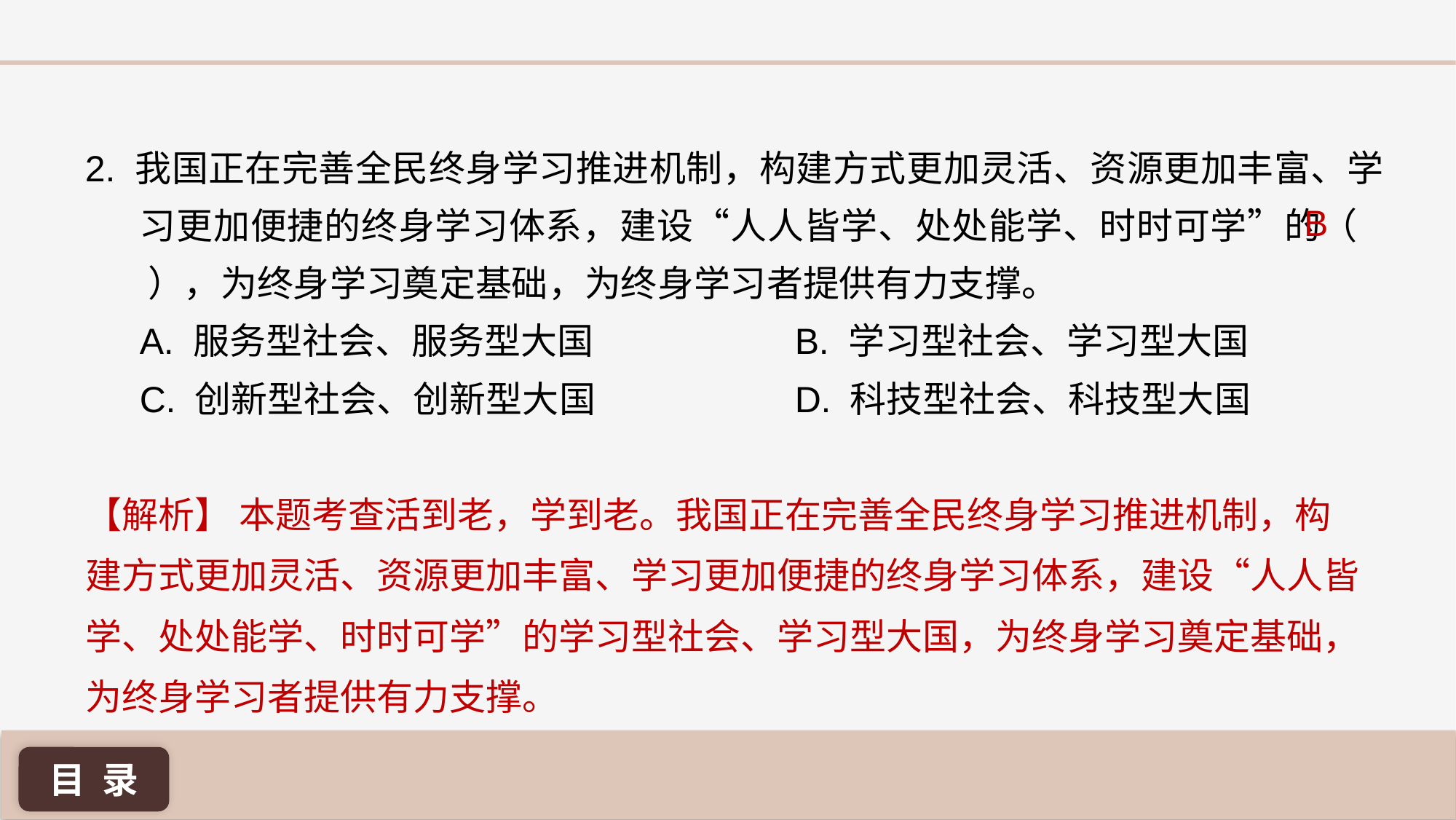

2. 我国正在完善全民终身学习推进机制，构建方式更加灵活、资源更加丰富、学习更加便捷的终身学习体系，建设“人人皆学、处处能学、时时可学”的（     ），为终身学习奠定基础，为终身学习者提供有力支撑。
A. 服务型社会、服务型大国 		B. 学习型社会、学习型大国
C. 创新型社会、创新型大国 		D. 科技型社会、科技型大国
B
【解析】 本题考查活到老，学到老。我国正在完善全民终身学习推进机制，构建方式更加灵活、资源更加丰富、学习更加便捷的终身学习体系，建设“人人皆学、处处能学、时时可学”的学习型社会、学习型大国，为终身学习奠定基础，为终身学习者提供有力支撑。